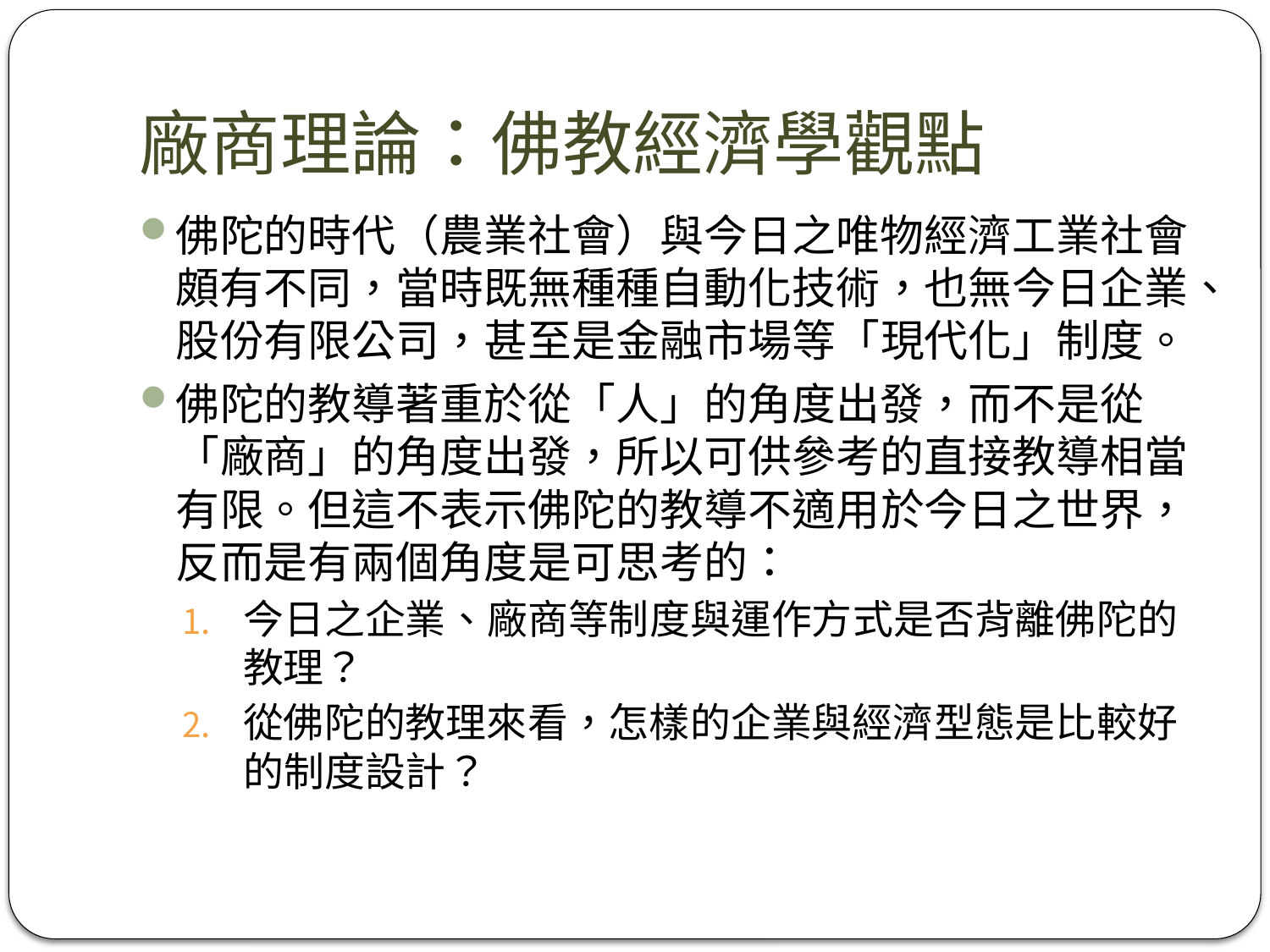

# 廠商理論：佛教經濟學觀點
佛陀的時代（農業社會）與今日之唯物經濟工業社會頗有不同，當時既無種種自動化技術，也無今日企業、股份有限公司，甚至是金融市場等「現代化」制度。
佛陀的教導著重於從「人」的角度出發，而不是從「廠商」的角度出發，所以可供參考的直接教導相當有限。但這不表示佛陀的教導不適用於今日之世界，反而是有兩個角度是可思考的：
今日之企業、廠商等制度與運作方式是否背離佛陀的教理？
從佛陀的教理來看，怎樣的企業與經濟型態是比較好的制度設計？